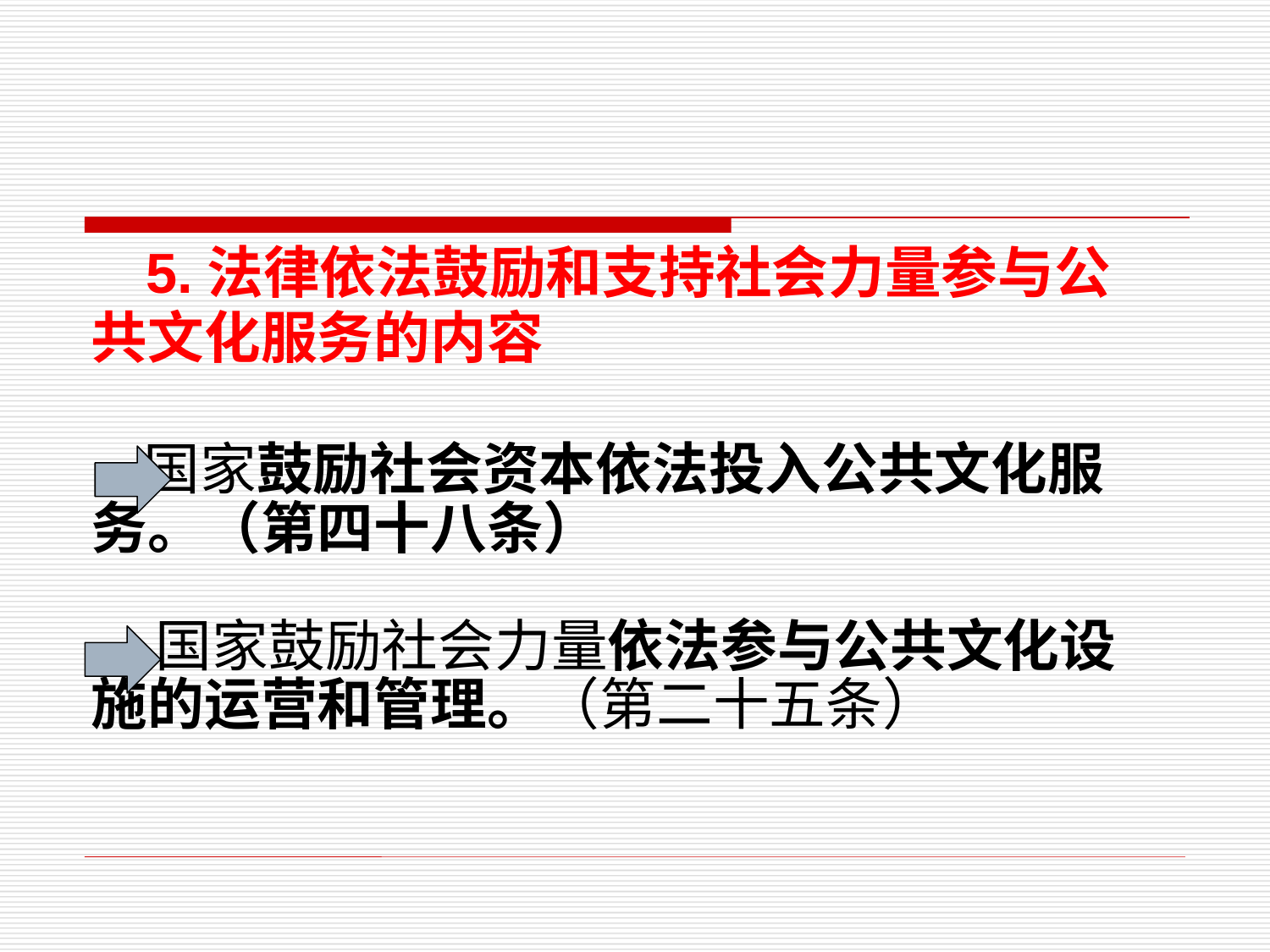

5.法律依法鼓励和支持社会力量参与公
共文化服务的内容

   国家鼓励社会资本依法投入公共文化服
务。（第四十八条）

    国家鼓励社会力量依法参与公共文化设
施的运营和管理。（第二十五条）